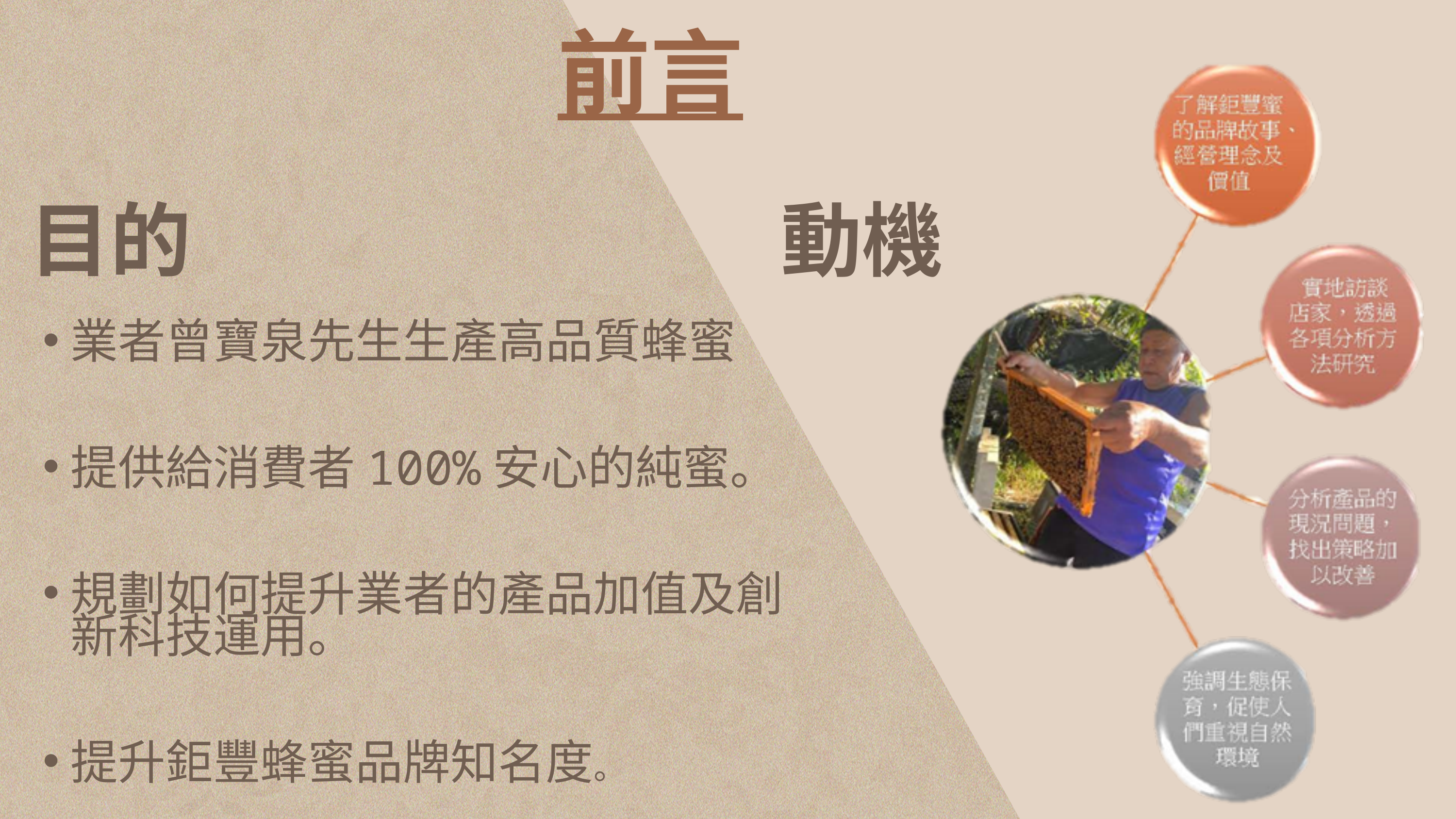

前言

目的
動機
業者曾寶泉先生生產高品質蜂蜜

提供給消費者100%安心的純蜜。

規劃如何提升業者的產品加值及創新科技運用。

提升鉅豐蜂蜜品牌知名度。